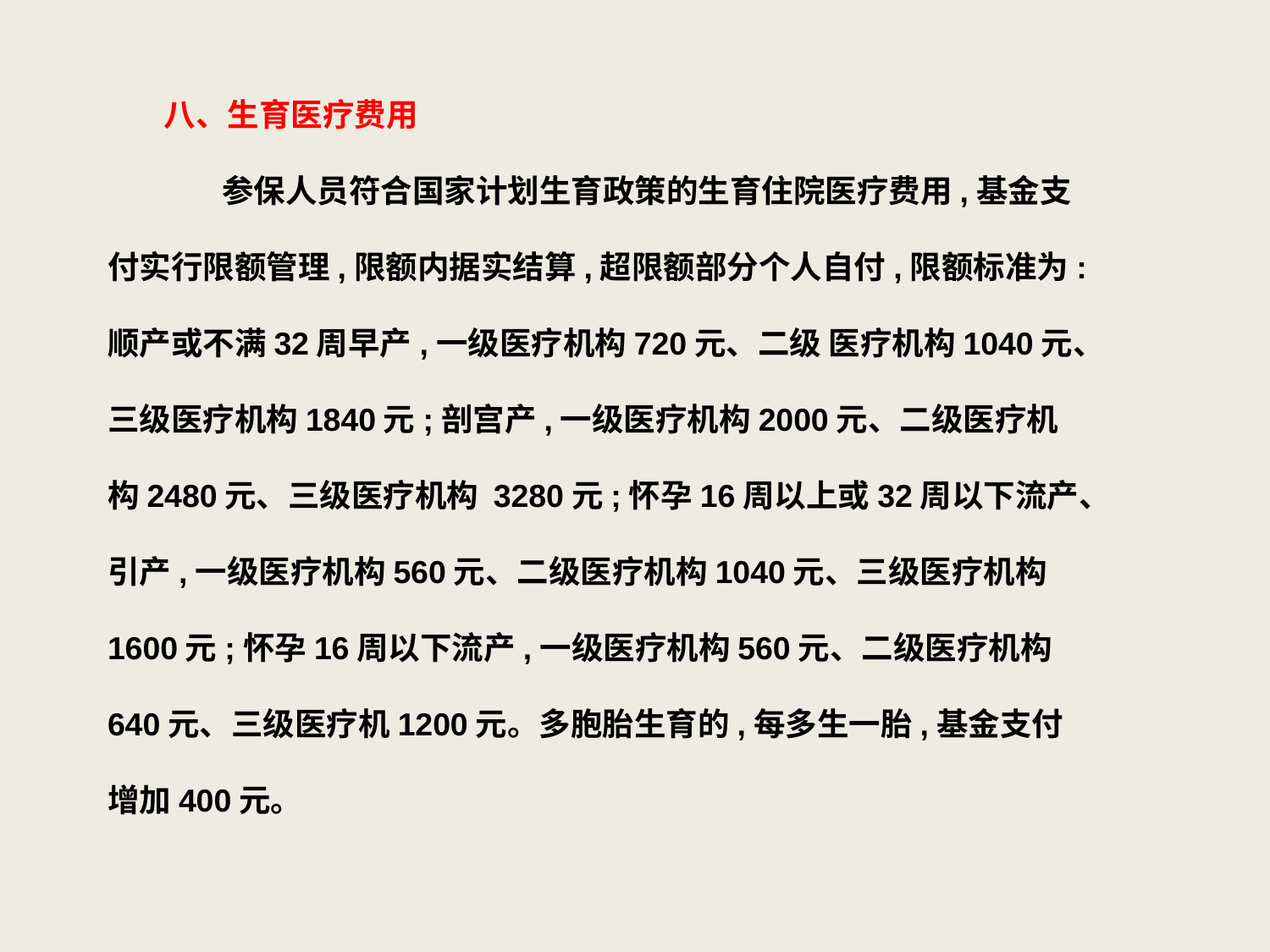

八、生育医疗费用
       参保人员符合国家计划生育政策的生育住院医疗费用,基金支付实行限额管理,限额内据实结算,超限额部分个人自付,限额标准为:顺产或不满32周早产,一级医疗机构720元、二级 医疗机构1040元、三级医疗机构1840元;剖宫产,一级医疗机构2000元、二级医疗机构2480元、三级医疗机构 3280元;怀孕16周以上或32周以下流产、引产,一级医疗机构560元、二级医疗机构1040元、三级医疗机构1600元;怀孕16周以下流产,一级医疗机构560元、二级医疗机构640元、三级医疗机1200元。多胞胎生育的,每多生一胎,基金支付增加400元。